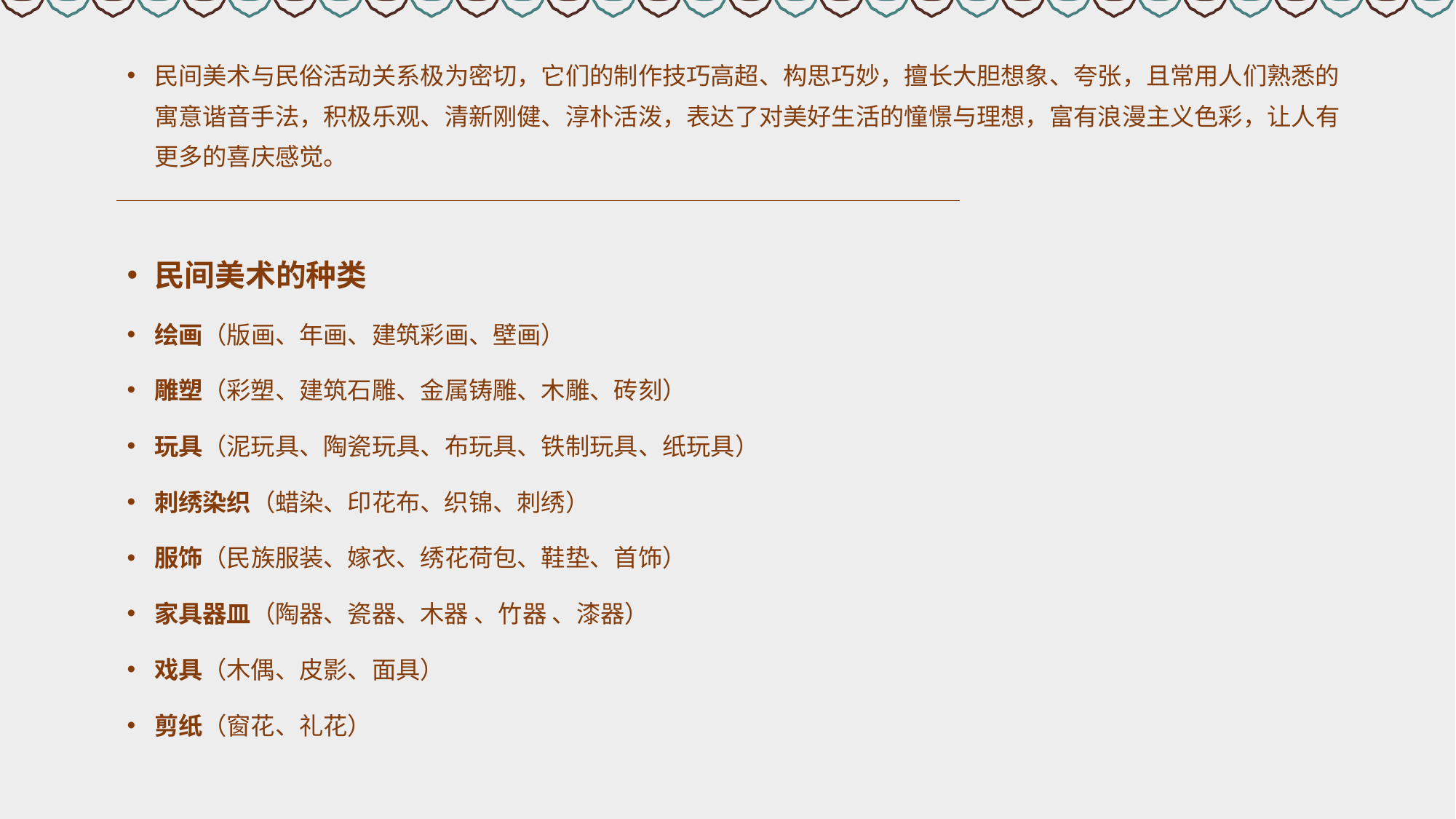

民间美术与民俗活动关系极为密切，它们的制作技巧高超、构思巧妙，擅长大胆想象、夸张，且常用人们熟悉的寓意谐音手法，积极乐观、清新刚健、淳朴活泼，表达了对美好生活的憧憬与理想，富有浪漫主义色彩，让人有更多的喜庆感觉。

民间美术的种类
绘画（版画、年画、建筑彩画、壁画）
雕塑（彩塑、建筑石雕、金属铸雕、木雕、砖刻）
玩具（泥玩具、陶瓷玩具、布玩具、铁制玩具、纸玩具）
刺绣染织（蜡染、印花布、织锦、刺绣）
服饰（民族服装、嫁衣、绣花荷包、鞋垫、首饰）
家具器皿（陶器、瓷器、木器 、竹器 、漆器）
戏具（木偶、皮影、面具）
剪纸（窗花、礼花）